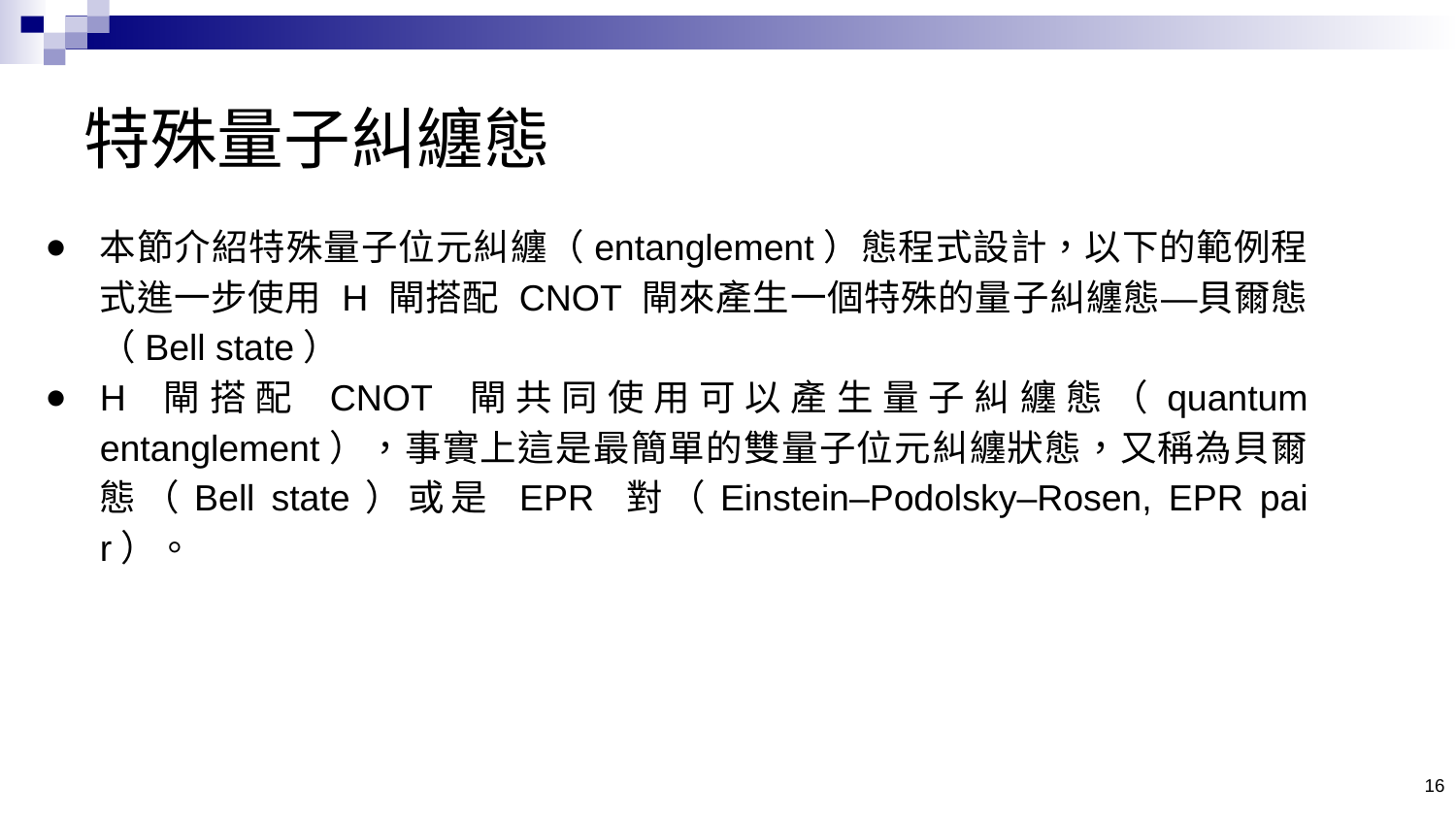

# 特殊量子糾纏態
本節介紹特殊量子位元糾纏（entanglement）態程式設計，以下的範例程式進一步使用 H 閘搭配 CNOT 閘來產生一個特殊的量子糾纏態—貝爾態（Bell state）
H 閘搭配 CNOT 閘共同使用可以產生量子糾纏態（quantum entanglement），事實上這是最簡單的雙量子位元糾纏狀態，又稱為貝爾態（Bell state）或是 EPR 對（Einstein–Podolsky–Rosen, EPR pair）。
16